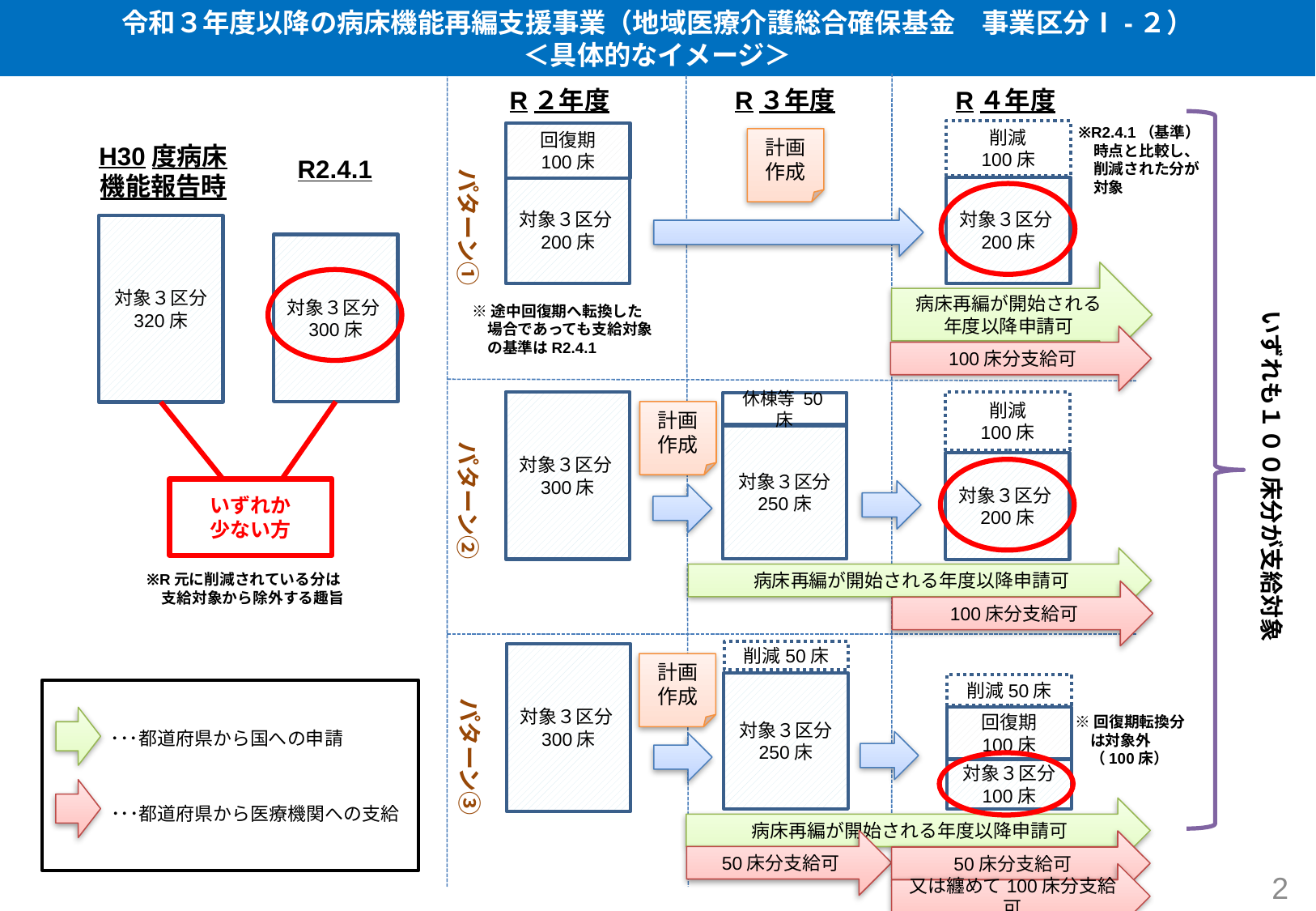

令和３年度以降の病床機能再編支援事業（地域医療介護総合確保基金　事業区分Ⅰ-２）
＜具体的なイメージ＞
R２年度
R３年度
R４年度

※R2.4.1（基準）
　時点と比較し、
　削減された分が
　対象
削減
100床
回復期
100床
計画
作成
R2.4.1
H30度病床機能報告時
パターン①
対象３区分200床
対象３区分200床

対象３区分
320床
対象３区分300床
病床再編が開始される
年度以降申請可

※途中回復期へ転換した
　場合であっても支給対象
　の基準はR2.4.1
いずれも１００床分が支給対象
100床分支給可
対象３区分300床
削減
100床
休棟等 50床
計画
作成
パターン②
対象３区分
250床
対象３区分200床

いずれか
少ない方

病床再編が開始される年度以降申請可
※R元に削減されている分は
　支給対象から除外する趣旨
100床分支給可
削減50床
対象３区分300床
計画
作成
対象３区分
250床
削減50床

パターン③
※回復期転換分
　は対象外
　（100床）
回復期
100床

･･･都道府県から国への申請

対象３区分
100床

･･･都道府県から医療機関への支給
病床再編が開始される年度以降申請可
50床分支給可
50床分支給可
2
又は纏めて100床分支給可